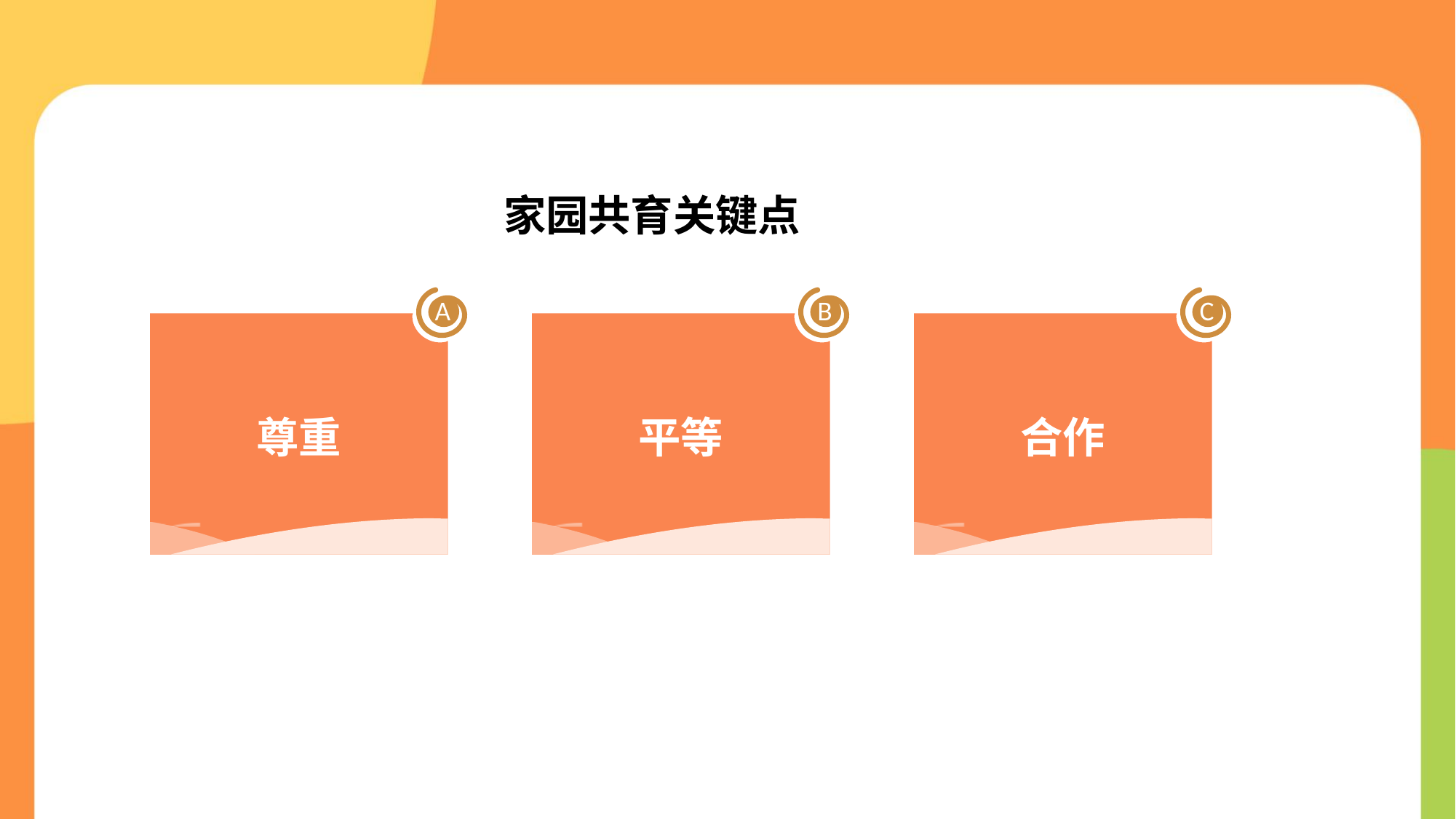

家园共育关键点
A
尊重

B
平等

C
合作